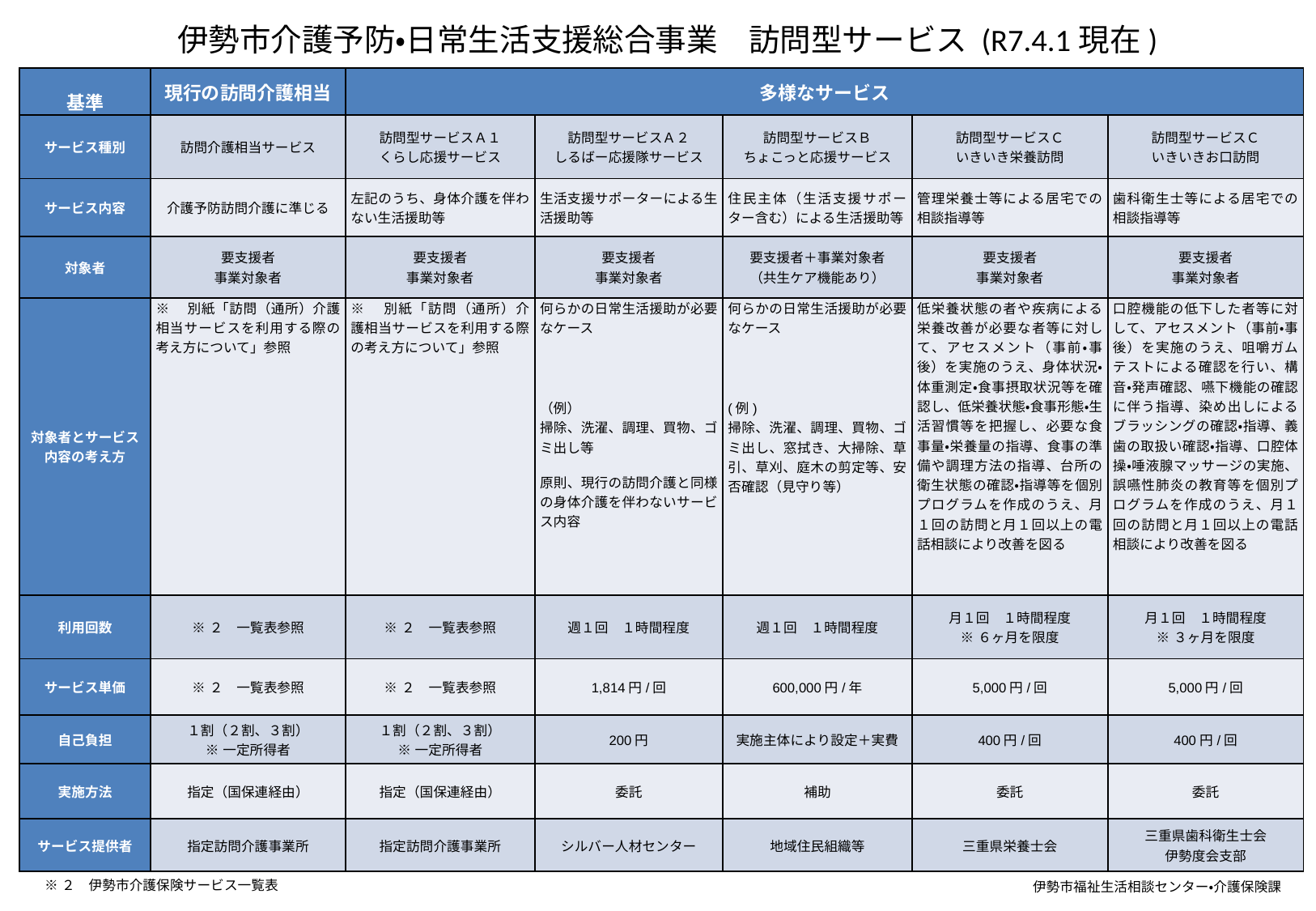

伊勢市介護予防・日常生活支援総合事業　訪問型サービス (R7.4.1現在)
| 基準 | 現行の訪問介護相当 | 多様なサービス |  |  |  |  |
| --- | --- | --- | --- | --- | --- | --- |
| サービス種別 | 訪問介護相当サービス | 訪問型サービスＡ１ くらし応援サービス | 訪問型サービスＡ２ しるばー応援隊サービス | 訪問型サービスＢ ちょこっと応援サービス | 訪問型サービスＣ いきいき栄養訪問 | 訪問型サービスＣ いきいきお口訪問 |
| サービス内容 | 介護予防訪問介護に準じる | 左記のうち、身体介護を伴わない生活援助等 | 生活支援サポーターによる生活援助等 | 住民主体（生活支援サポーター含む）による生活援助等 | 管理栄養士等による居宅での相談指導等 | 歯科衛生士等による居宅での相談指導等 |
| 対象者 | 要支援者 事業対象者 | 要支援者 事業対象者 | 要支援者 事業対象者 | 要支援者＋事業対象者 （共生ケア機能あり） | 要支援者 事業対象者 | 要支援者 事業対象者 |
| 対象者とサービス内容の考え方 | ※　別紙「訪問（通所）介護相当サービスを利用する際の考え方について」参照 | ※　別紙「訪問（通所）介護相当サービスを利用する際の考え方について」参照 | 何らかの日常生活援助が必要なケース   （例） 掃除、洗濯、調理、買物、ゴミ出し等 原則、現行の訪問介護と同様の身体介護を伴わないサービス内容 | 何らかの日常生活援助が必要なケース   (例) 掃除、洗濯、調理、買物、ゴミ出し、窓拭き、大掃除、草引、草刈、庭木の剪定等、安否確認（見守り等） | 低栄養状態の者や疾病による栄養改善が必要な者等に対して、アセスメント（事前・事後）を実施のうえ、身体状況・体重測定・食事摂取状況等を確認し、低栄養状態・食事形態・生活習慣等を把握し、必要な食事量・栄養量の指導、食事の準備や調理方法の指導、台所の衛生状態の確認・指導等を個別プログラムを作成のうえ、月１回の訪問と月１回以上の電話相談により改善を図る | 口腔機能の低下した者等に対して、アセスメント（事前・事後）を実施のうえ、咀嚼ガムテストによる確認を行い、構音・発声確認、嚥下機能の確認に伴う指導、染め出しによるブラッシングの確認・指導、義歯の取扱い確認・指導、口腔体操・唾液腺マッサージの実施、誤嚥性肺炎の教育等を個別プログラムを作成のうえ、月１回の訪問と月１回以上の電話相談により改善を図る |
| 利用回数 | ※２　一覧表参照 | ※２　一覧表参照 | 週１回　１時間程度 | 週１回　１時間程度 | 月１回　１時間程度 ※６ヶ月を限度 | 月１回　１時間程度 ※３ヶ月を限度 |
| サービス単価 | ※２　一覧表参照 | ※２　一覧表参照 | 1,814円/回 | 600,000円/年 | 5,000円/回 | 5,000円/回 |
| 自己負担 | １割（２割、３割） ※一定所得者 | １割（２割、３割） ※一定所得者 | 200円 | 実施主体により設定＋実費 | 400円/回 | 400円/回 |
| 実施方法 | 指定（国保連経由） | 指定（国保連経由） | 委託 | 補助 | 委託 | 委託 |
| サービス提供者 | 指定訪問介護事業所 | 指定訪問介護事業所 | シルバー人材センター | 地域住民組織等 | 三重県栄養士会 | 三重県歯科衛生士会 伊勢度会支部 |
※２　伊勢市介護保険サービス一覧表
伊勢市福祉生活相談センター・介護保険課